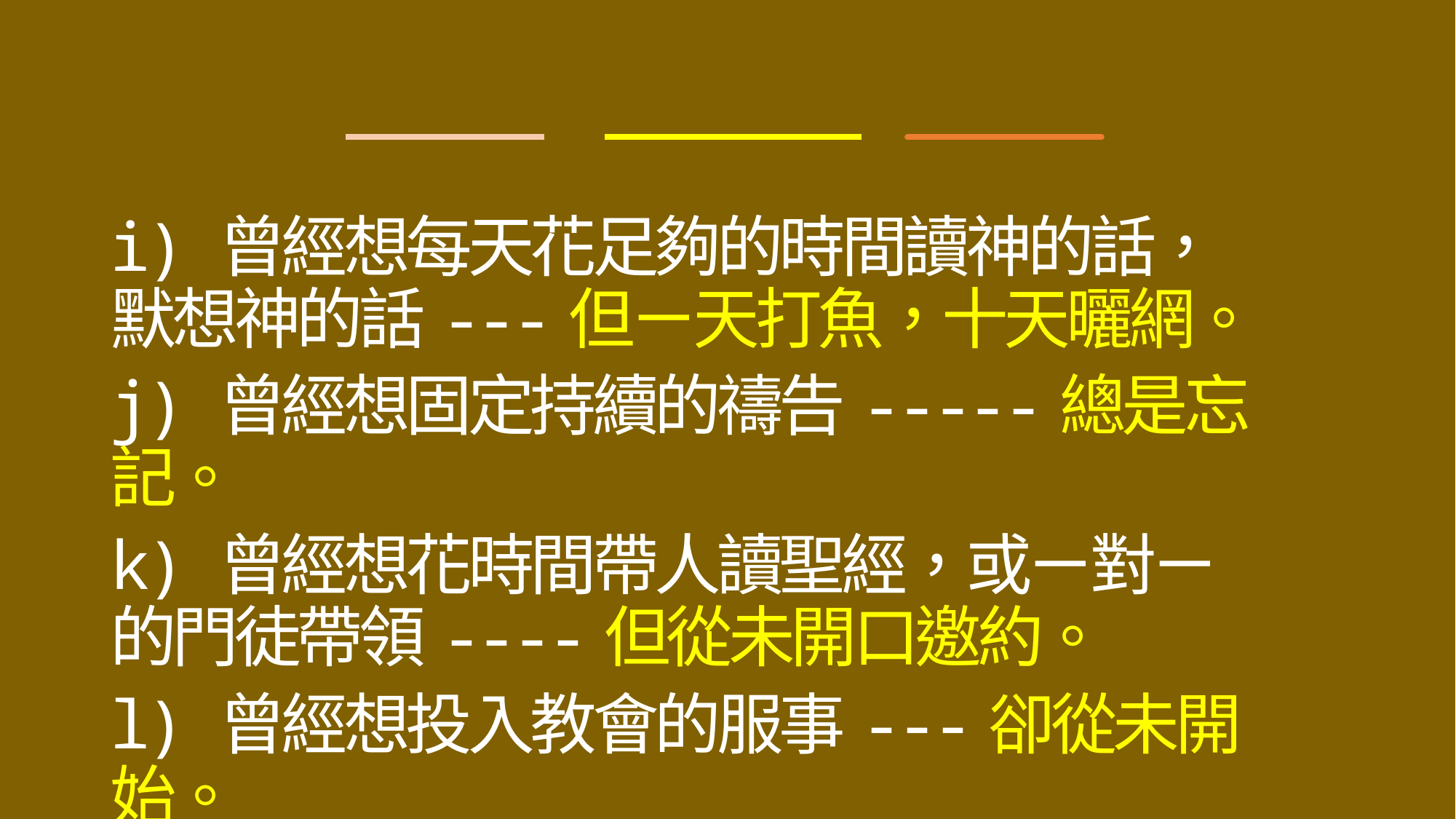

i)	曾經想每天花足夠的時間讀神的話，默想神的話---但ㄧ天打魚，十天曬網。
j)	曾經想固定持續的禱告-----總是忘記。
k)	曾經想花時間帶人讀聖經，或ㄧ對ㄧ的門徒帶領----但從未開口邀約。
l)	曾經想投入教會的服事---卻從未開始。